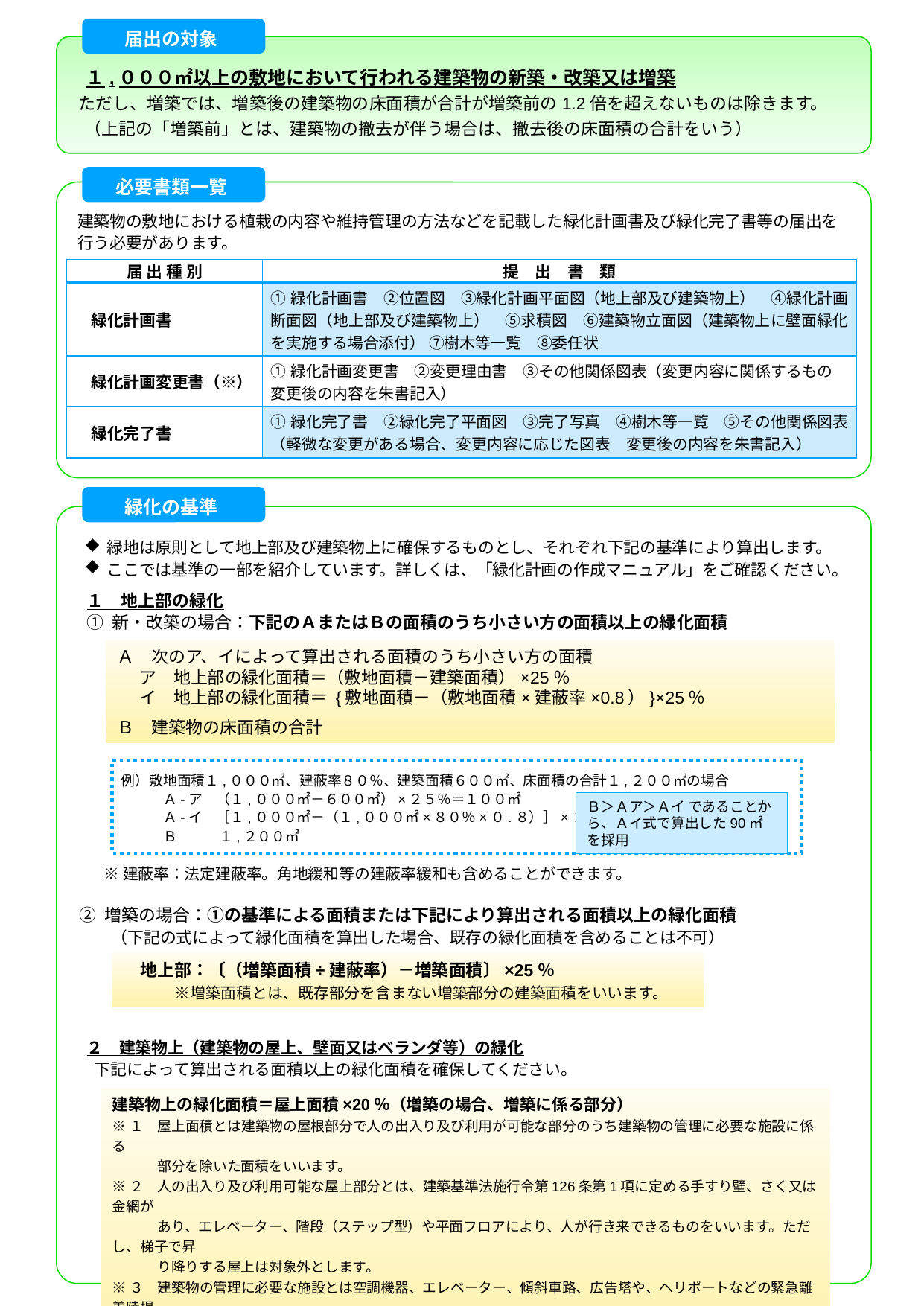

届出の対象
　１,０００㎡以上の敷地において行われる建築物の新築・改築又は増築
ただし、増築では、増築後の建築物の床面積が合計が増築前の1.2倍を超えないものは除きます。
　（上記の「増築前」とは、建築物の撤去が伴う場合は、撤去後の床面積の合計をいう）
必要書類一覧

建築物の敷地における植栽の内容や維持管理の方法などを記載した緑化計画書及び緑化完了書等の届出を行う必要があります。
| 届 出 種 別 | 提　出　書　類 |
| --- | --- |
| 緑化計画書 | ①緑化計画書　②位置図　③緑化計画平面図（地上部及び建築物上）　④緑化計画断面図（地上部及び建築物上）　⑤求積図　⑥建築物立面図（建築物上に壁面緑化を実施する場合添付） ⑦樹木等一覧　⑧委任状 |
| 緑化計画変更書（※） | ①緑化計画変更書　②変更理由書　③その他関係図表（変更内容に関係するもの　変更後の内容を朱書記入） |
| 緑化完了書 | ①緑化完了書　②緑化完了平面図　③完了写真　④樹木等一覧　⑤その他関係図表（軽微な変更がある場合、変更内容に応じた図表　変更後の内容を朱書記入） |
緑化の基準

緑地は原則として地上部及び建築物上に確保するものとし、それぞれ下記の基準により算出します。
ここでは基準の一部を紹介しています。詳しくは、「緑化計画の作成マニュアル」をご確認ください。
１　地上部の緑化
① 新・改築の場合：下記のＡまたはＢの面積のうち小さい方の面積以上の緑化面積
Ａ　次のア、イによって算出される面積のうち小さい方の面積
ア　地上部の緑化面積＝（敷地面積－建築面積）×25％
イ　地上部の緑化面積＝ {敷地面積－（敷地面積×建蔽率×0.8）}×25％
Ｂ　建築物の床面積の合計
例）敷地面積１,０００㎡、建蔽率８０％、建築面積６００㎡、床面積の合計１,２００㎡の場合
　　　Ａ-ア　（１,０００㎡－６００㎡）×２５％＝１００㎡
　　　Ａ-イ　［１,０００㎡－（１,０００㎡×８０％×０.８）］×２５％＝９０㎡
　　　Ｂ　　　１,２００㎡
Ｂ＞Ａア＞Ａイ であることから、Ａイ式で算出した90㎡を採用
※建蔽率：法定建蔽率。角地緩和等の建蔽率緩和も含めることができます。
② 増築の場合：①の基準による面積または下記により算出される面積以上の緑化面積
　　（下記の式によって緑化面積を算出した場合、既存の緑化面積を含めることは不可）
　地上部：〔（増築面積÷建蔽率）－増築面積〕×25％
　　　※増築面積とは、既存部分を含まない増築部分の建築面積をいいます。
２　建築物上（建築物の屋上、壁面又はベランダ等）の緑化
 下記によって算出される面積以上の緑化面積を確保してください。
建築物上の緑化面積＝屋上面積×20％（増築の場合、増築に係る部分）
※１　屋上面積とは建築物の屋根部分で人の出入り及び利用が可能な部分のうち建築物の管理に必要な施設に係る
　　　 部分を除いた面積をいいます。
※２　人の出入り及び利用可能な屋上部分とは、建築基準法施行令第126条第1項に定める手すり壁、さく又は金網が
　　　 あり、エレベーター、階段（ステップ型）や平面フロアにより、人が行き来できるものをいいます。ただし、梯子で昇
　　　 り降りする屋上は対象外とします。
※３　建築物の管理に必要な施設とは空調機器、エレベーター、傾斜車路、広告塔や、ヘリポートなどの緊急離着陸場
　　　 及び緊急救助用スペースなどを指します。